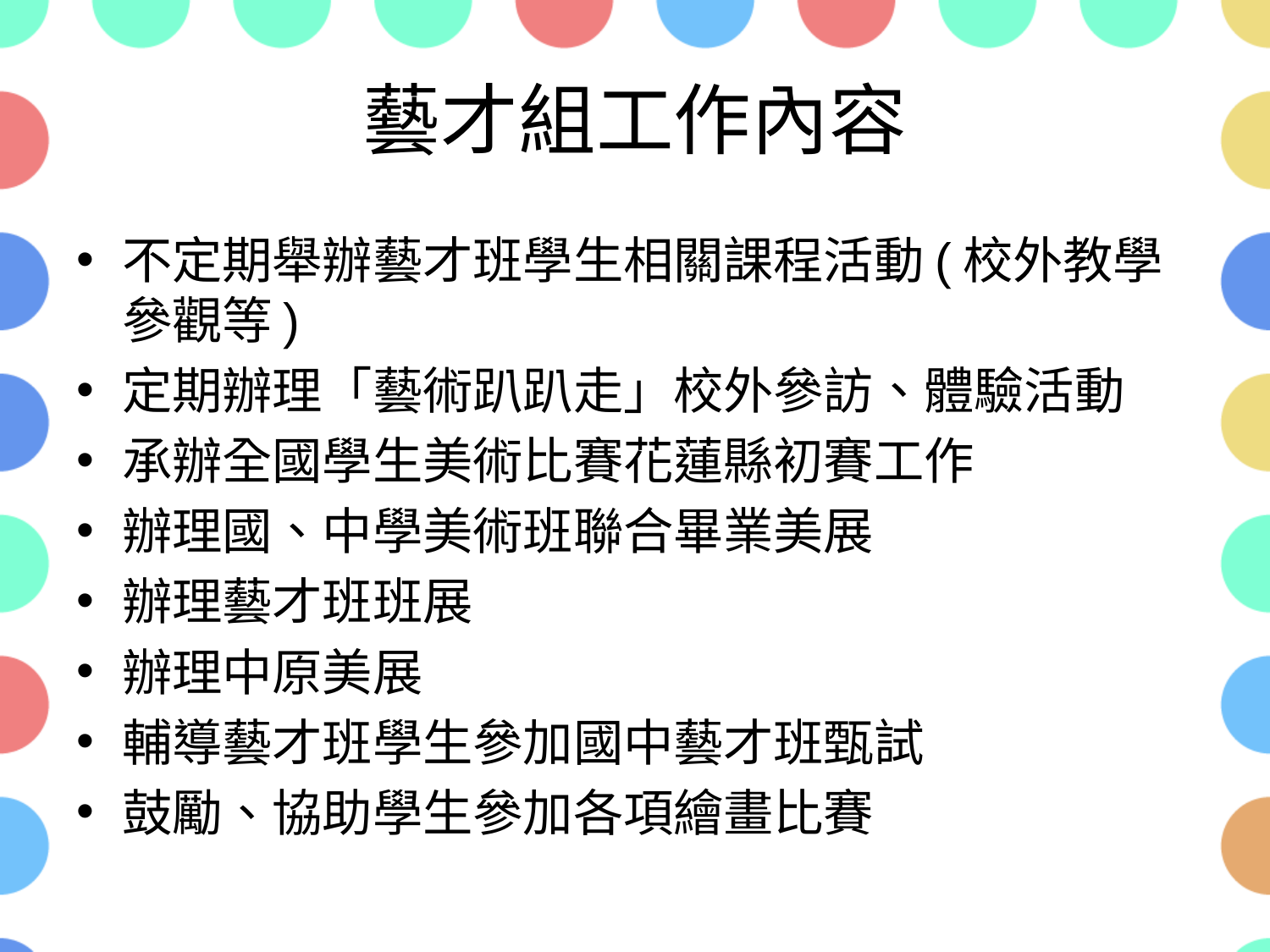

# 藝才組工作內容
不定期舉辦藝才班學生相關課程活動(校外教學參觀等)
定期辦理「藝術趴趴走」校外參訪、體驗活動
承辦全國學生美術比賽花蓮縣初賽工作
辦理國、中學美術班聯合畢業美展
辦理藝才班班展
辦理中原美展
輔導藝才班學生參加國中藝才班甄試
鼓勵、協助學生參加各項繪畫比賽